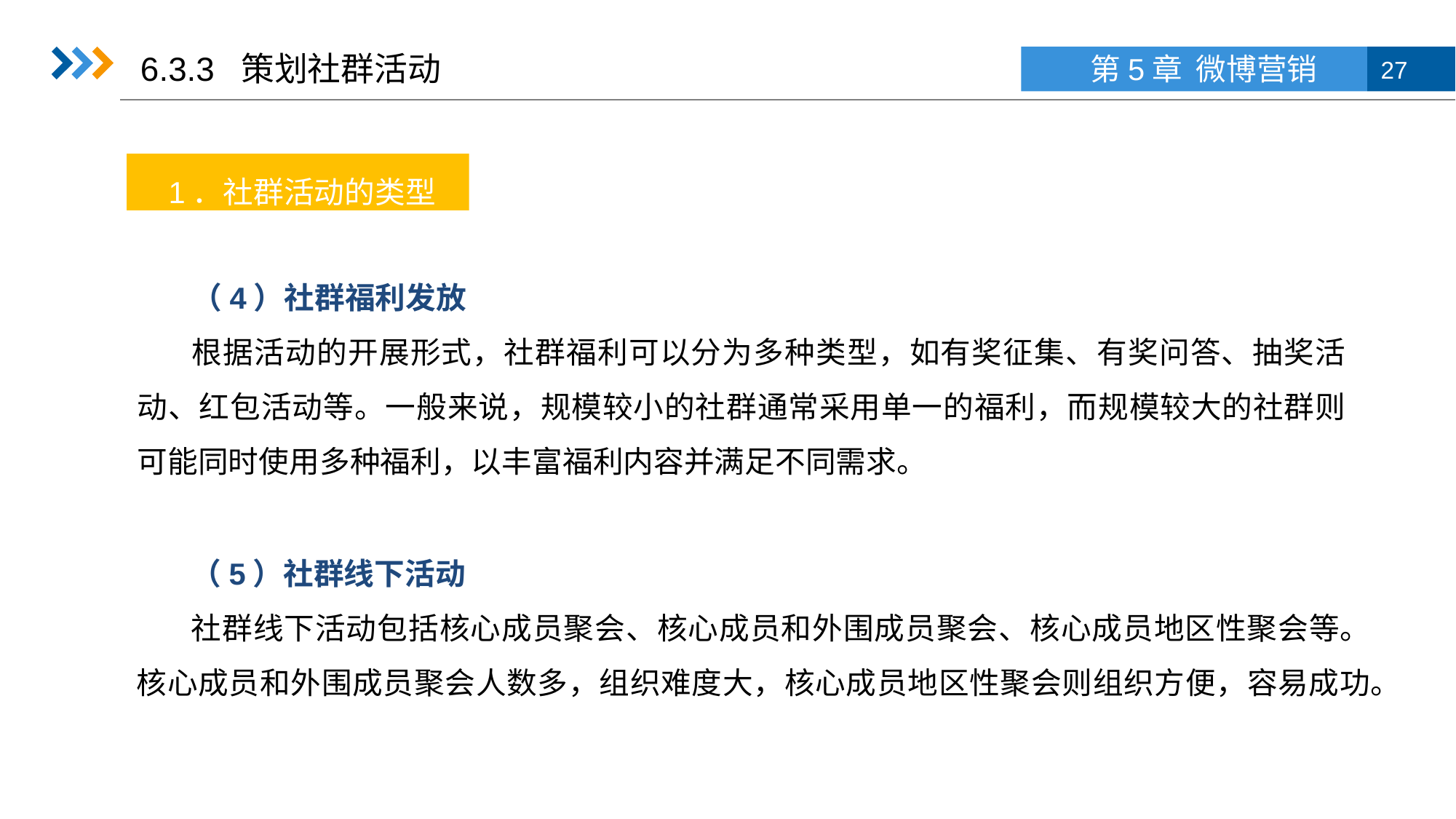

6.3.3  策划社群活动
1．社群活动的类型
（4）社群福利发放
根据活动的开展形式，社群福利可以分为多种类型，如有奖征集、有奖问答、抽奖活动、红包活动等。一般来说，规模较小的社群通常采用单一的福利，而规模较大的社群则可能同时使用多种福利，以丰富福利内容并满足不同需求。
（5）社群线下活动
社群线下活动包括核心成员聚会、核心成员和外围成员聚会、核心成员地区性聚会等。核心成员和外围成员聚会人数多，组织难度大，核心成员地区性聚会则组织方便，容易成功。